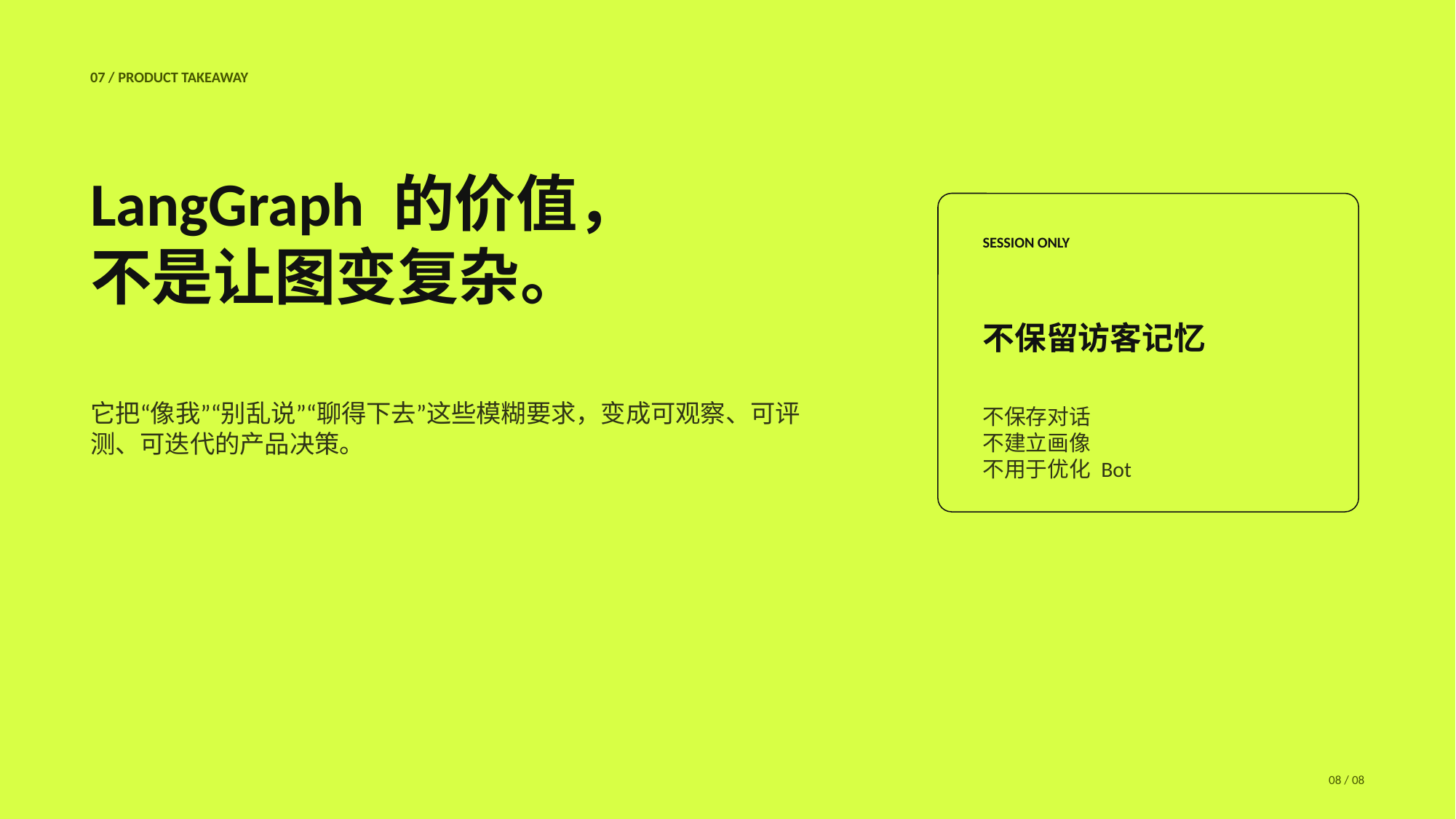

07 / PRODUCT TAKEAWAY
LangGraph 的价值，
不是让图变复杂。

SESSION ONLY
不保留访客记忆
它把“像我”“别乱说”“聊得下去”这些模糊要求，变成可观察、可评测、可迭代的产品决策。
不保存对话
不建立画像
不用于优化 Bot
08 / 08